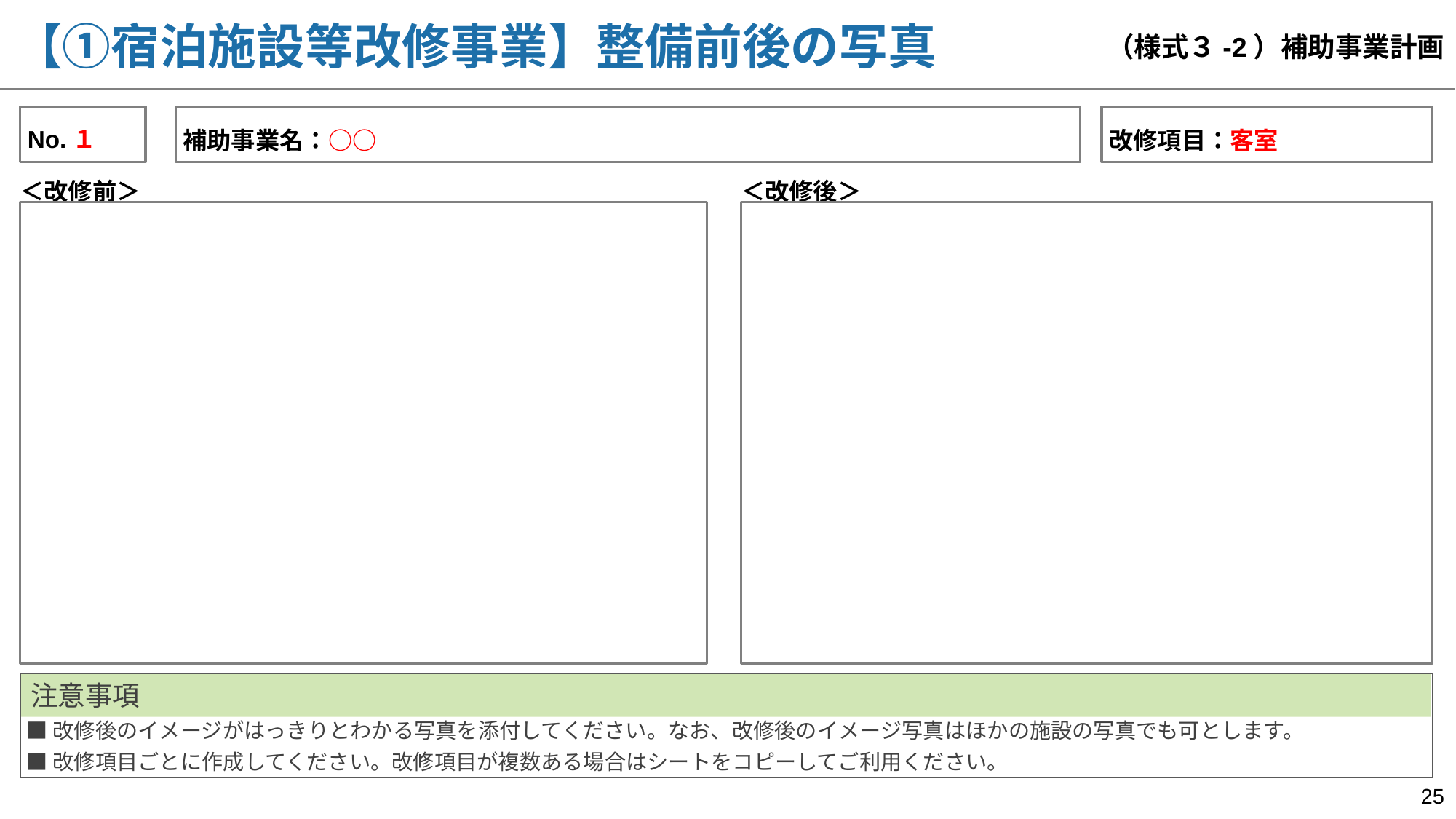

【①宿泊施設等改修事業】整備前後の写真
（様式３-2）補助事業計画

No.１
改修項目：客室
補助事業名：○○
＜改修前＞
＜改修後＞

注意事項
■改修後のイメージがはっきりとわかる写真を添付してください。なお、改修後のイメージ写真はほかの施設の写真でも可とします。
■改修項目ごとに作成してください。改修項目が複数ある場合はシートをコピーしてご利用ください。
25